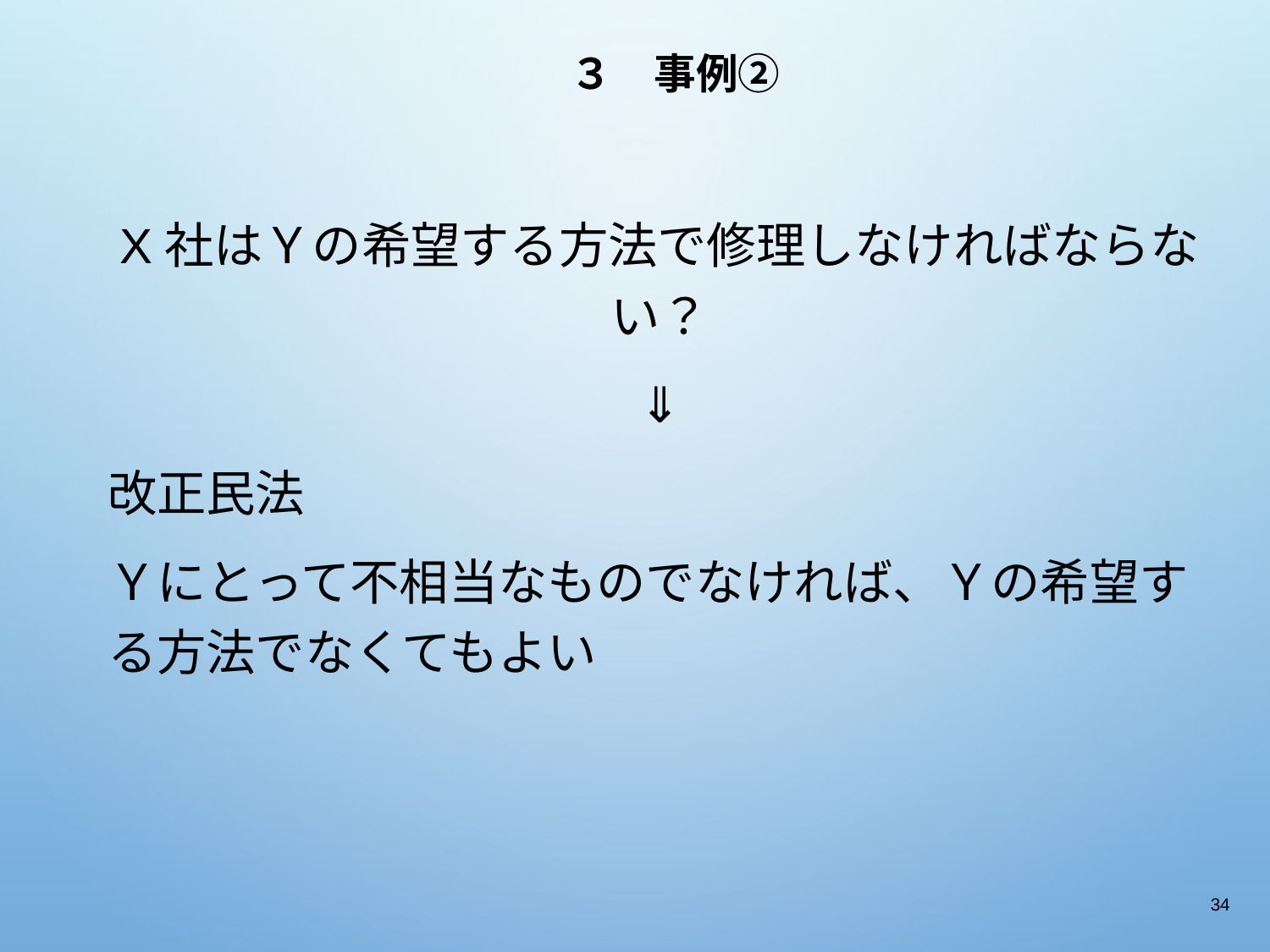

# ３　事例②
X社はＹの希望する方法で修理しなければならない？
⇓
改正民法
Ｙにとって不相当なものでなければ、Ｙの希望する方法でなくてもよい

34